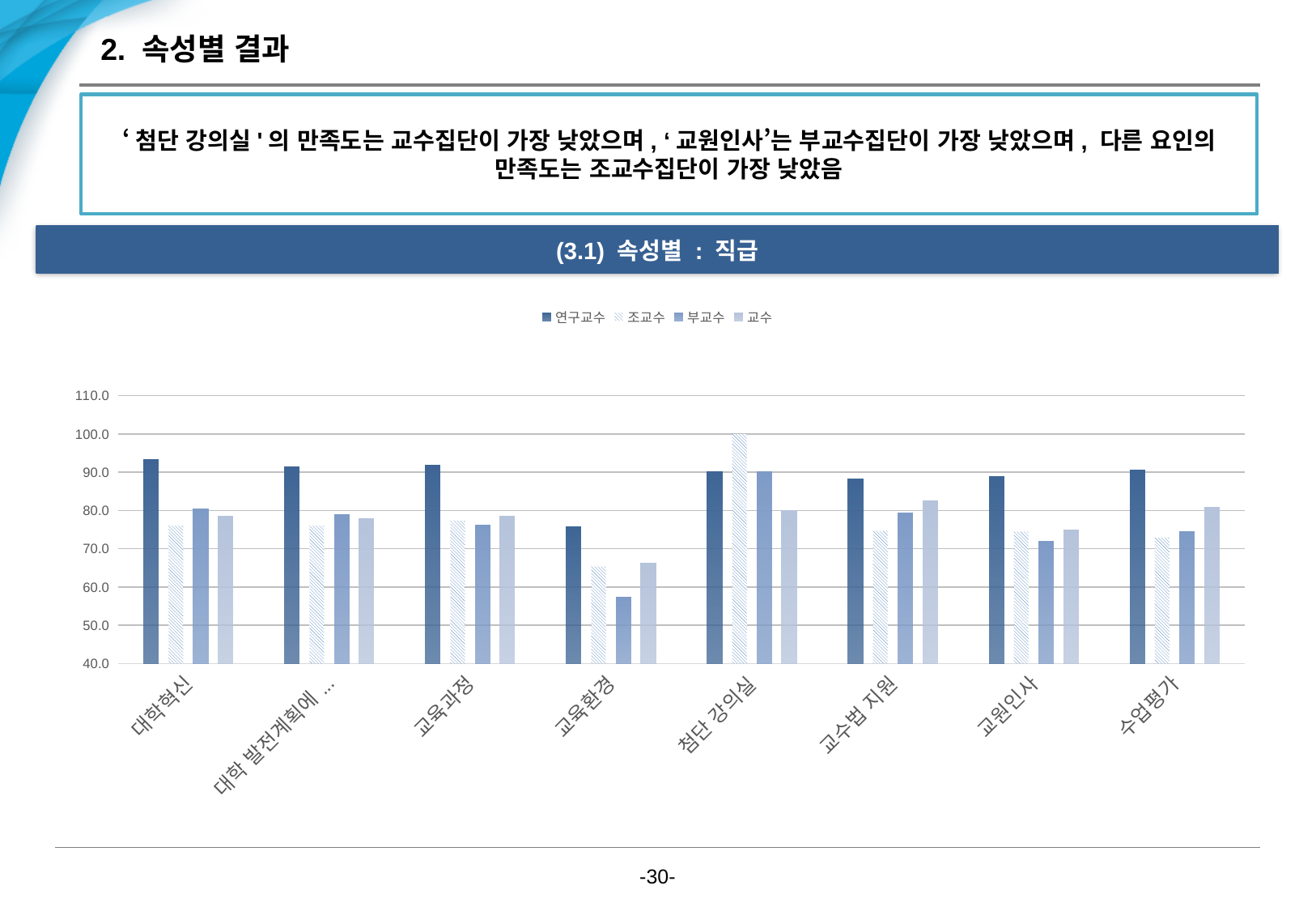

# 2. 속성별 결과

‘첨단 강의실'의 만족도는 교수집단이 가장 낮았으며, ‘교원인사’는 부교수집단이 가장 낮았으며, 다른 요인의 만족도는 조교수집단이 가장 낮았음
(3.1) 속성별 : 직급

### Chart

| Category | 연구교수 | 조교수 | 부교수 | 교수 |
|---|---|---|---|---|
| 대학혁신 | 93.21428571428571 | 76.0 | 80.26315789473684 | 78.4375 |
| 대학 발전계획에 대한 인식 | 91.42857142928571 | 75.99999999933333 | 78.94736842157896 | 77.91666666750001 |
| 교육과정 | 91.78571428571429 | 77.33333333333333 | 76.05263157894737 | 78.4375 |
| 교육환경 | 75.71428571428571 | 65.33333333333333 | 57.36842105263158 | 66.25 |
| 첨단 강의실 | 90.0 | 100.0 | 90.0 | 80.0 |
| 교수법 지원 | 88.095238095 | 74.66666666600001 | 79.29824561315789 | 82.49999999937499 |
| 교원인사 | 88.80952380928571 | 74.44444444533335 | 71.92982456157895 | 74.791666666875 |
| 수업평가 | 90.47619047571429 | 72.88888888933334 | 74.38596491263158 | 80.833333333125 |
-30-